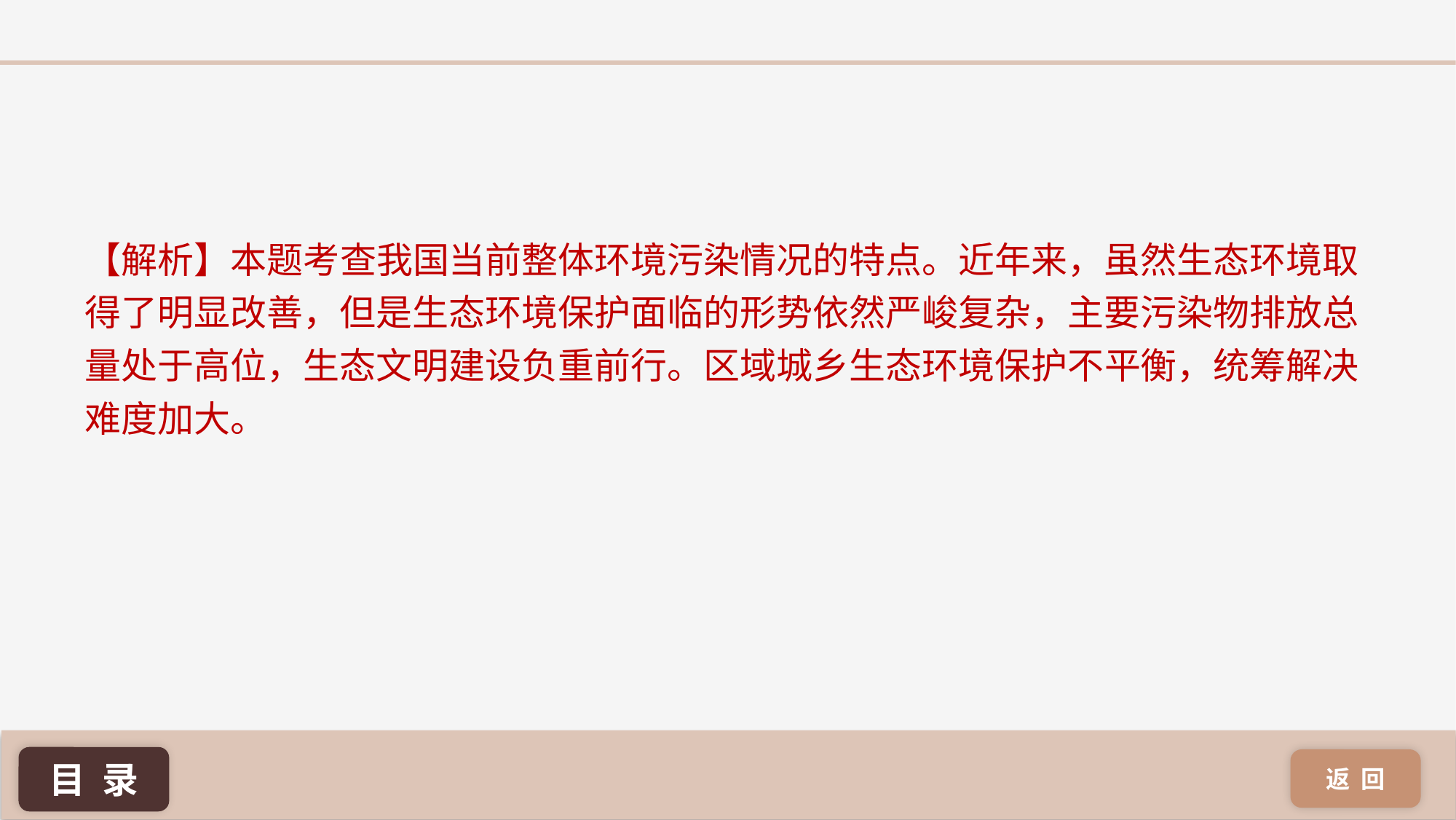

【解析】本题考查我国当前整体环境污染情况的特点。近年来，虽然生态环境取得了明显改善，但是生态环境保护面临的形势依然严峻复杂，主要污染物排放总量处于高位，生态文明建设负重前行。区域城乡生态环境保护不平衡，统筹解决难度加大。
返  回